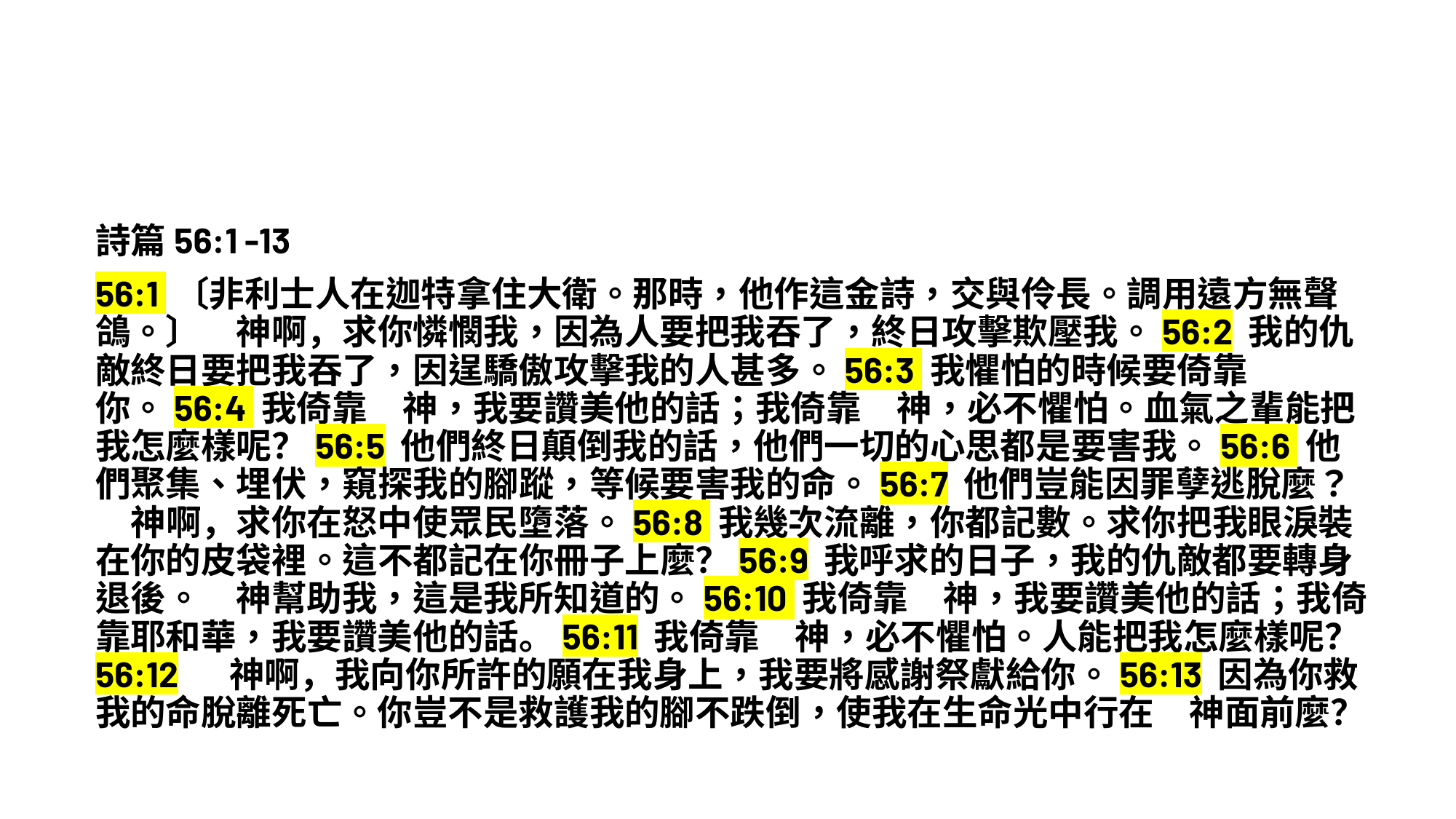

詩篇56:1 -13
56:1 〔非利士人在迦特拿住大衛。那時，他作這金詩，交與伶長。調用遠方無聲鴿。〕　神啊，求你憐憫我，因為人要把我吞了，終日攻擊欺壓我。56:2 我的仇敵終日要把我吞了，因逞驕傲攻擊我的人甚多。56:3 我懼怕的時候要倚靠你。56:4 我倚靠　神，我要讚美他的話；我倚靠　神，必不懼怕。血氣之輩能把我怎麼樣呢？56:5 他們終日顛倒我的話，他們一切的心思都是要害我。56:6 他們聚集、埋伏，窺探我的腳蹤，等候要害我的命。56:7 他們豈能因罪孽逃脫麼？　神啊，求你在怒中使眾民墮落。56:8 我幾次流離，你都記數。求你把我眼淚裝在你的皮袋裡。這不都記在你冊子上麼？56:9 我呼求的日子，我的仇敵都要轉身退後。　神幫助我，這是我所知道的。56:10 我倚靠　神，我要讚美他的話；我倚靠耶和華，我要讚美他的話。56:11 我倚靠　神，必不懼怕。人能把我怎麼樣呢？56:12 　神啊，我向你所許的願在我身上，我要將感謝祭獻給你。56:13 因為你救我的命脫離死亡。你豈不是救護我的腳不跌倒，使我在生命光中行在　神面前麼？